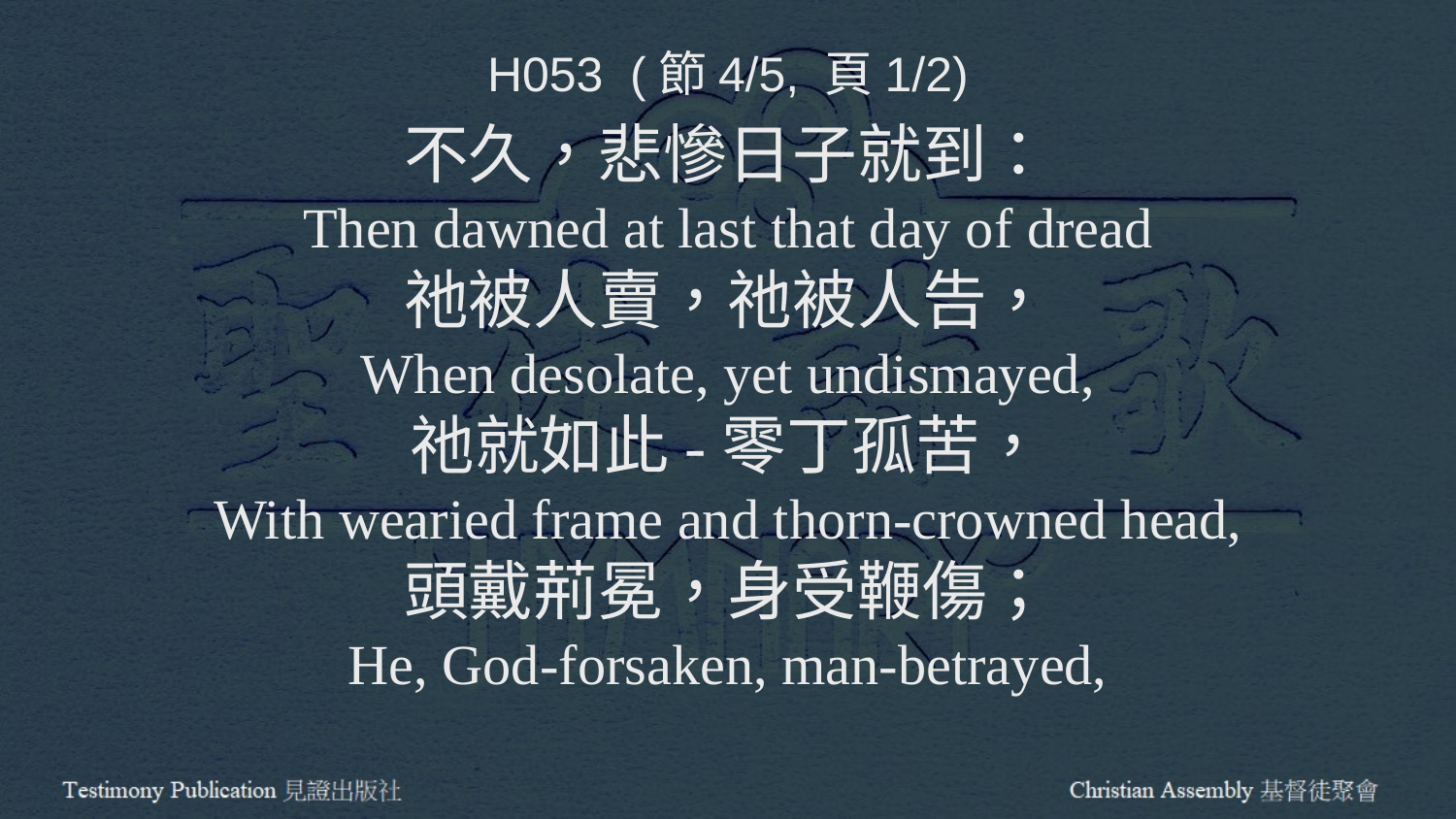

H053  (節4/5, 頁1/2)
不久，悲慘日子就到：
Then dawned at last that day of dread
祂被人賣，祂被人告，
When desolate, yet undismayed,
祂就如此-零丁孤苦，
With wearied frame and thorn-crowned head,
頭戴荊冕，身受鞭傷；
He, God-forsaken, man-betrayed,